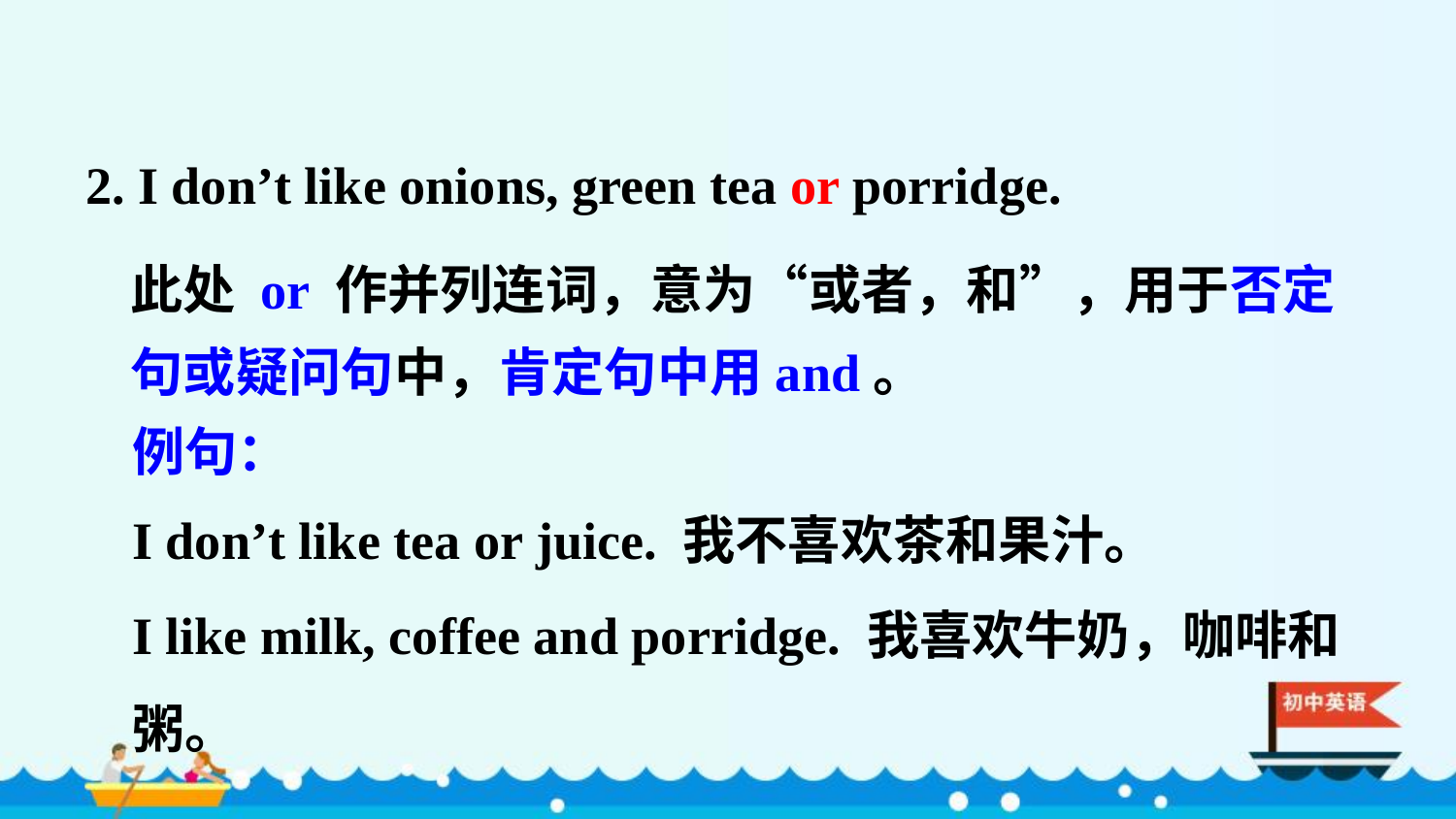

2. I don’t like onions, green tea or porridge.
此处 or 作并列连词，意为“或者，和”，用于否定句或疑问句中，肯定句中用and。
例句：
I don’t like tea or juice. 我不喜欢茶和果汁。
I like milk, coffee and porridge. 我喜欢牛奶，咖啡和粥。